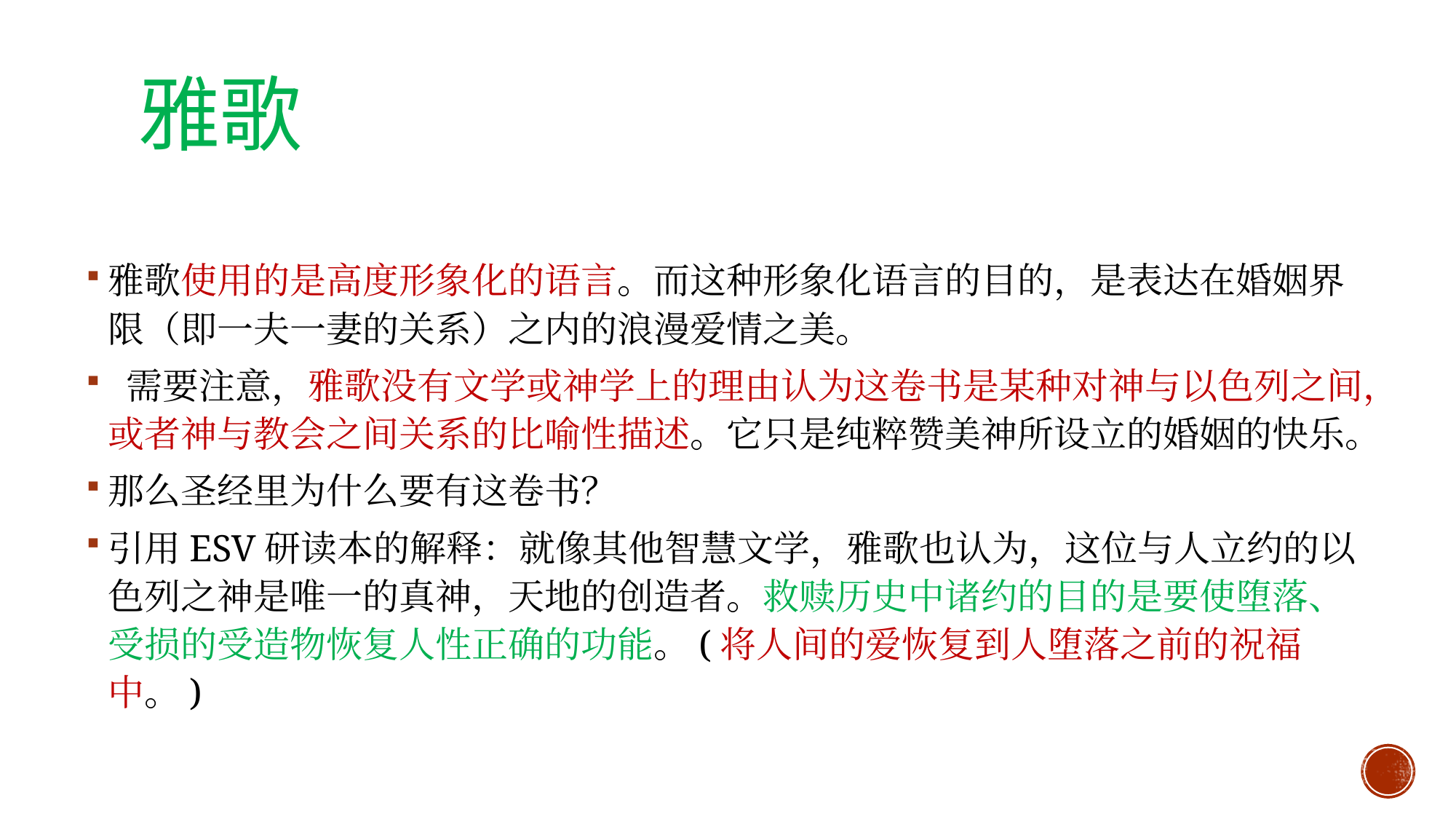

# 雅歌
雅歌使用的是高度形象化的语言。而这种形象化语言的目的，是表达在婚姻界限（即一夫一妻的关系）之内的浪漫爱情之美。
 需要注意，雅歌没有文学或神学上的理由认为这卷书是某种对神与以色列之间，或者神与教会之间关系的比喻性描述。它只是纯粹赞美神所设立的婚姻的快乐。
那么圣经里为什么要有这卷书？
引用ESV研读本的解释：就像其他智慧文学，雅歌也认为，这位与人立约的以色列之神是唯一的真神，天地的创造者。救赎历史中诸约的目的是要使堕落、受损的受造物恢复人性正确的功能。(将人间的爱恢复到人堕落之前的祝福中。)